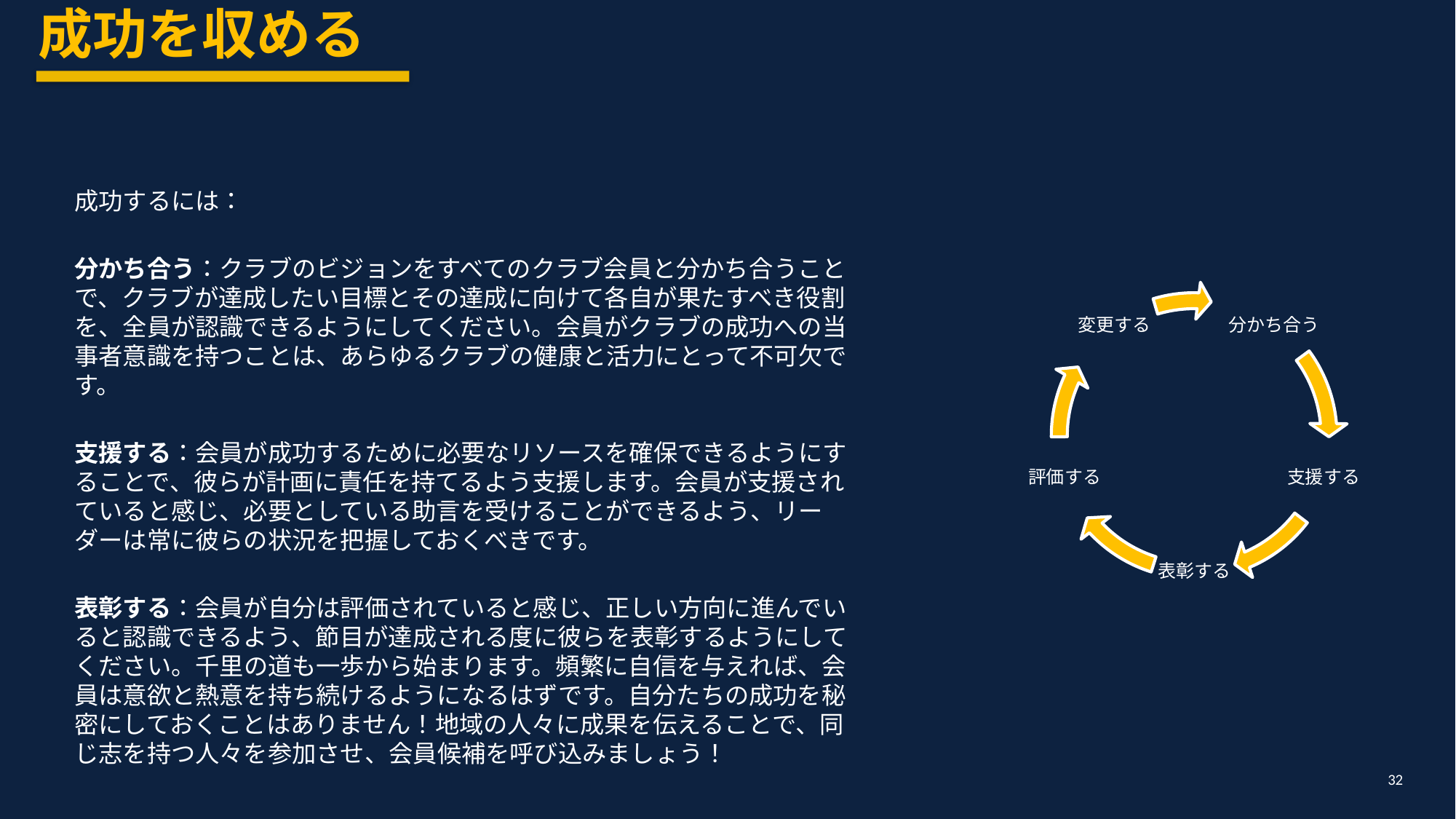

成功を収める

成功するには：

分かち合う：クラブのビジョンをすべてのクラブ会員と分かち合うことで、クラブが達成したい目標とその達成に向けて各自が果たすべき役割を、全員が認識できるようにしてください。会員がクラブの成功への当事者意識を持つことは、あらゆるクラブの健康と活力にとって不可欠です。

支援する：会員が成功するために必要なリソースを確保できるようにすることで、彼らが計画に責任を持てるよう支援します。会員が支援されていると感じ、必要としている助言を受けることができるよう、リーダーは常に彼らの状況を把握しておくべきです。

表彰する：会員が自分は評価されていると感じ、正しい方向に進んでいると認識できるよう、節目が達成される度に彼らを表彰するようにしてください。千里の道も一歩から始まります。頻繁に自信を与えれば、会員は意欲と熱意を持ち続けるようになるはずです。自分たちの成功を秘密にしておくことはありません！地域の人々に成果を伝えることで、同じ志を持つ人々を参加させ、会員候補を呼び込みましょう！

分かち合う
支援する
表彰する
評価する
変更する
32